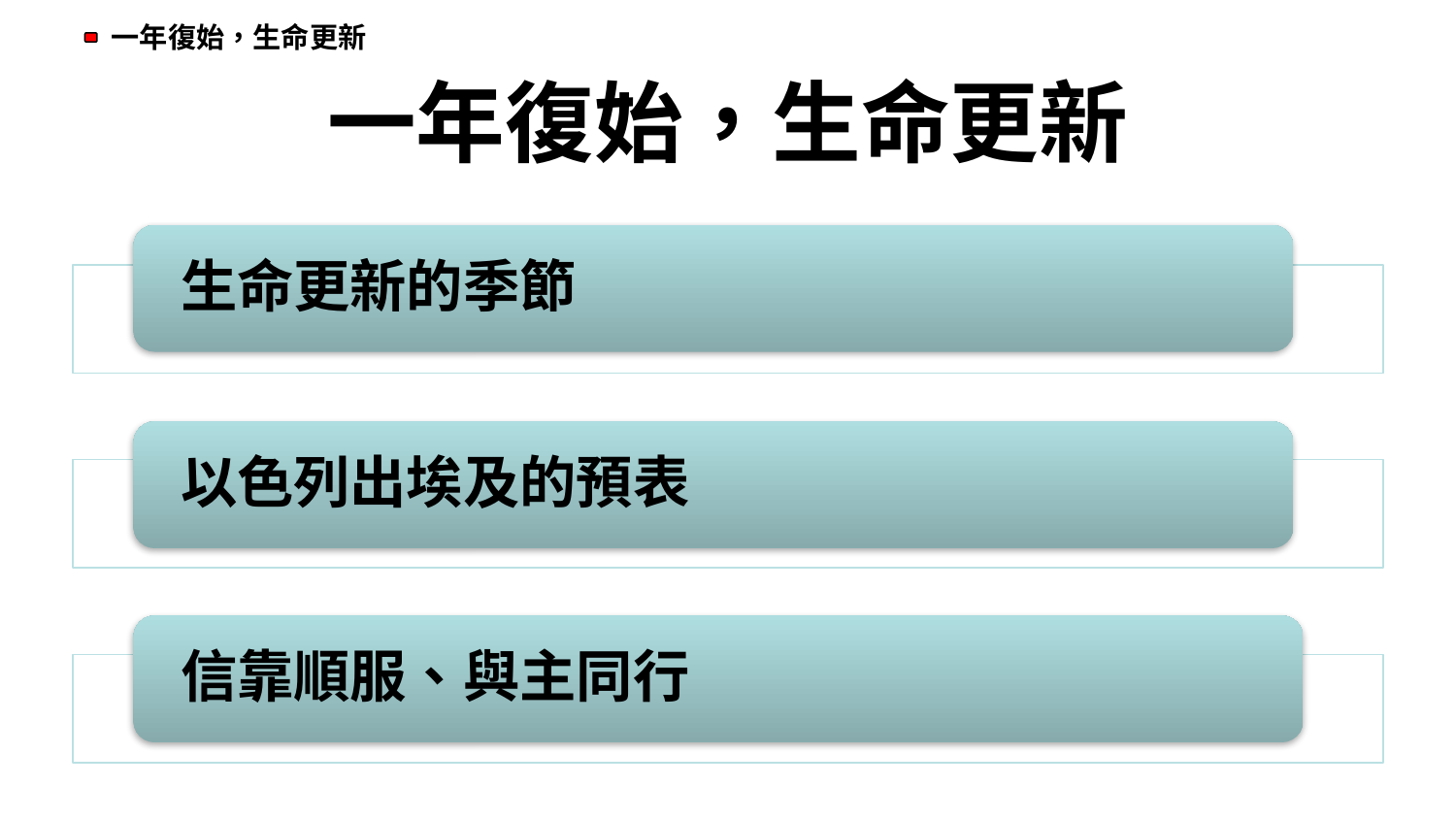

# 一年復始，生命更新
生命更新的季節
以色列出埃及的預表
信靠順服、與主同行